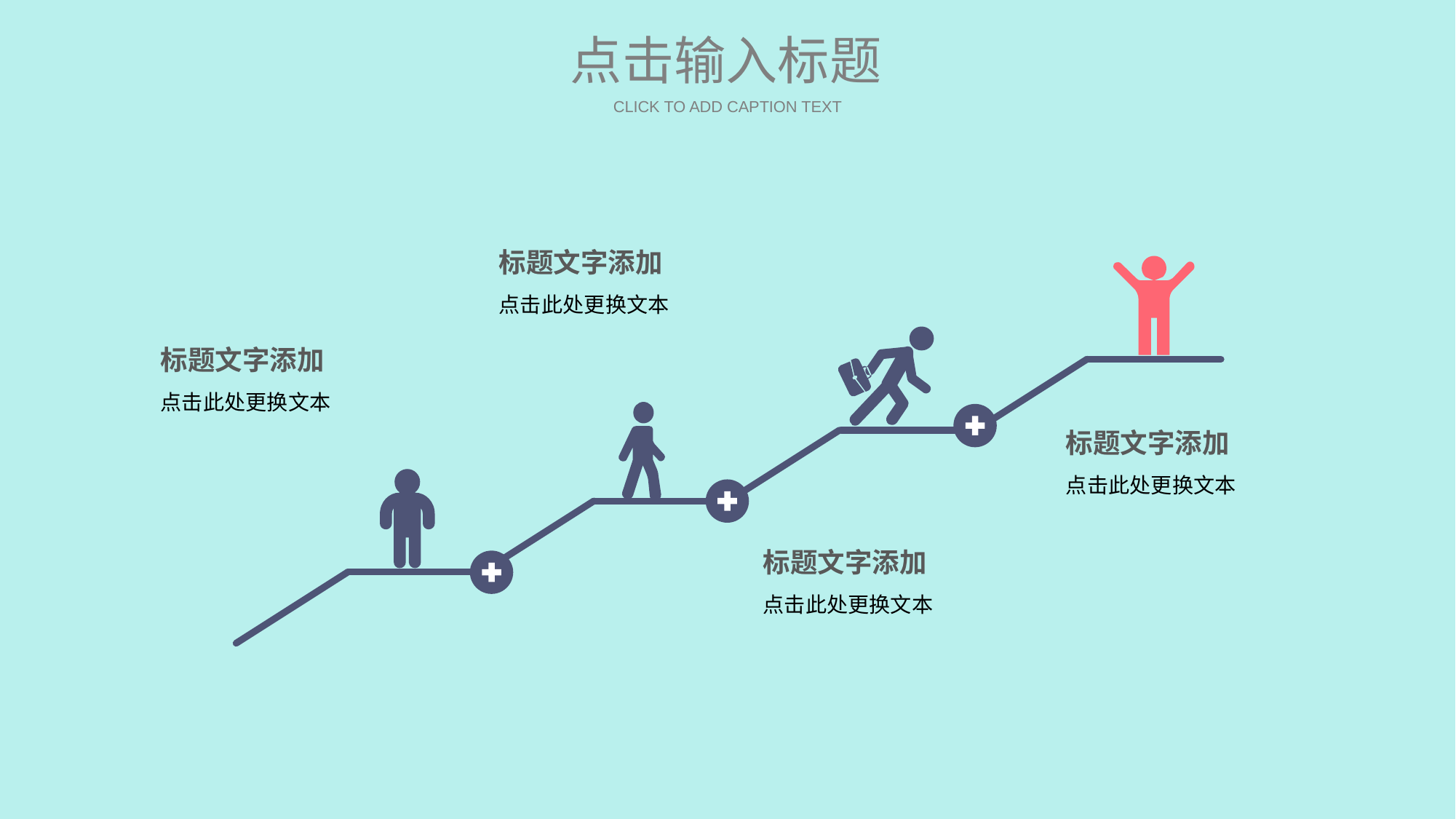

点击输入标题
CLICK TO ADD CAPTION TEXT
标题文字添加
点击此处更换文本

标题文字添加
点击此处更换文本

标题文字添加
点击此处更换文本

标题文字添加
点击此处更换文本